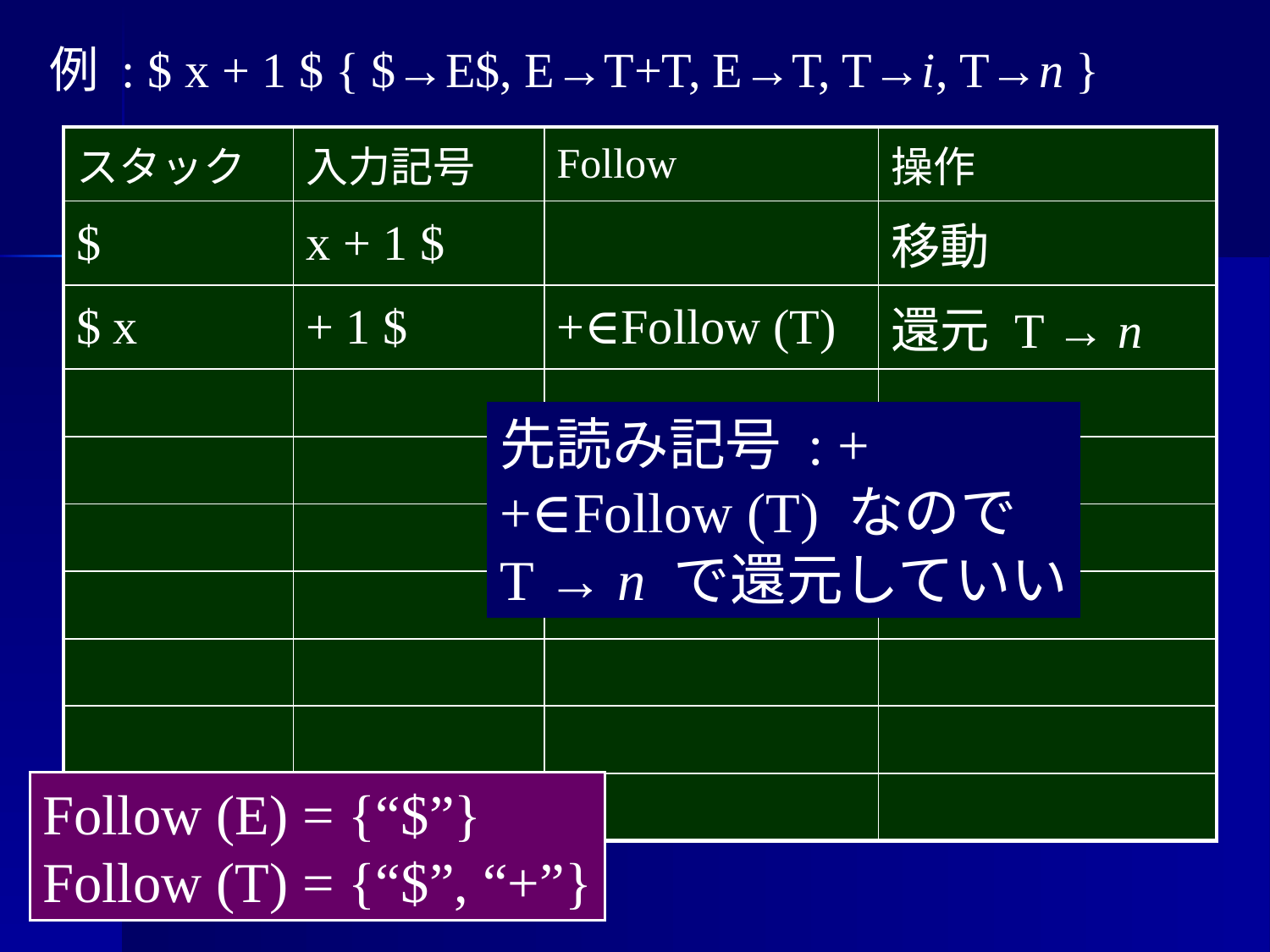

例 : $ x + 1 $
{ $→E$, E→T+T, E→T, T→i, T→n }
| スタック | 入力記号 | Follow | 操作 |
| --- | --- | --- | --- |
| $ | x + 1 $ |  | 移動 |
| $ x | + 1 $ | +∈Follow (T) | 還元 T → n |
|  |  |  |  |
|  |  |  |  |
|  |  |  |  |
|  |  |  |  |
|  |  |  |  |
|  |  |  |  |
|  |  |  |  |
先読み記号 : +
+∈Follow (T) なので
T → n で還元していい
Follow (E) = {“$”}
Follow (T) = {“$”, “+”}